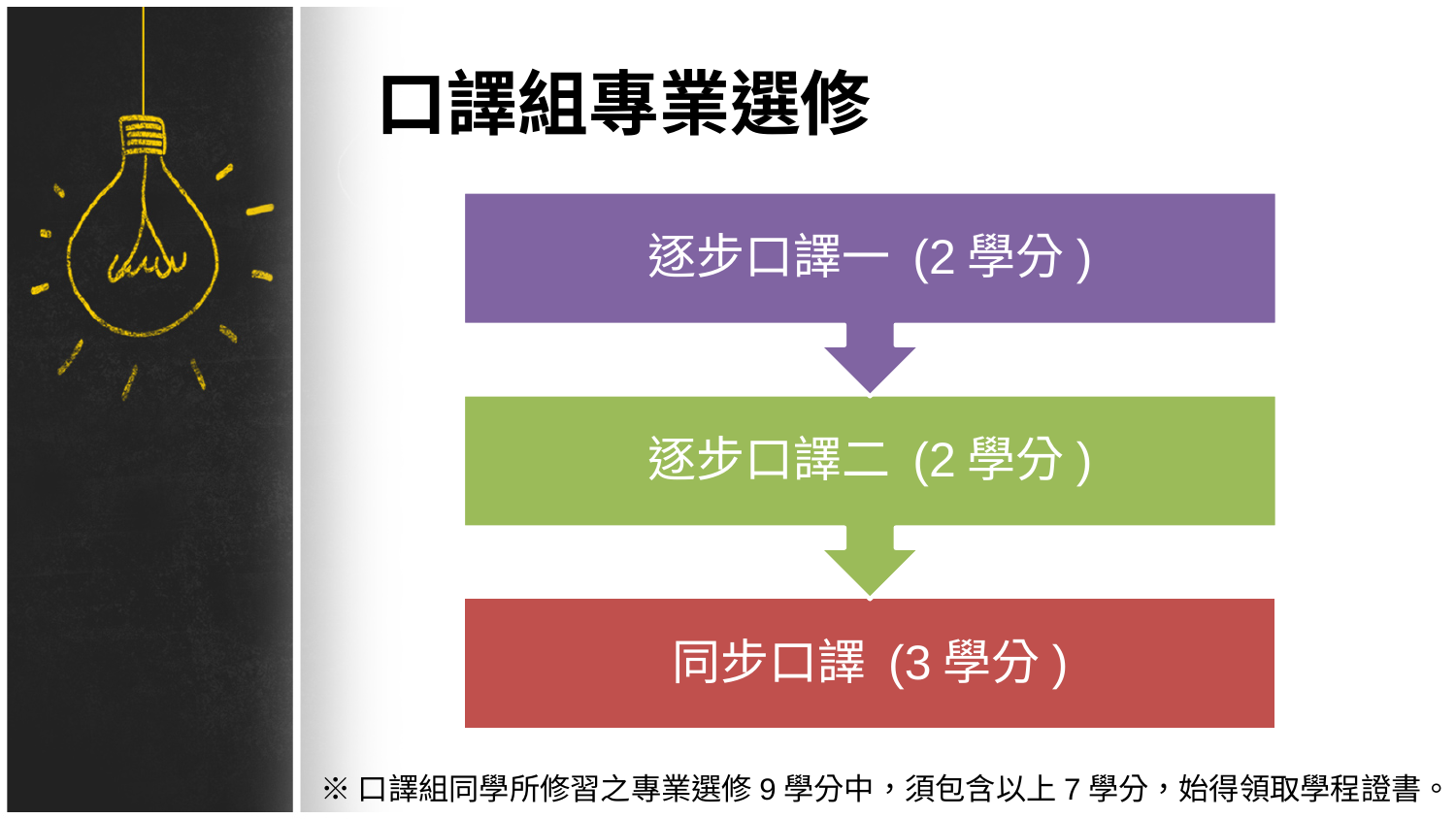

# 口譯組專業選修
同步口譯 (3學分)
逐步口譯二 (2學分)
逐步口譯一 (2學分)
※口譯組同學所修習之專業選修9學分中，須包含以上7學分，始得領取學程證書。